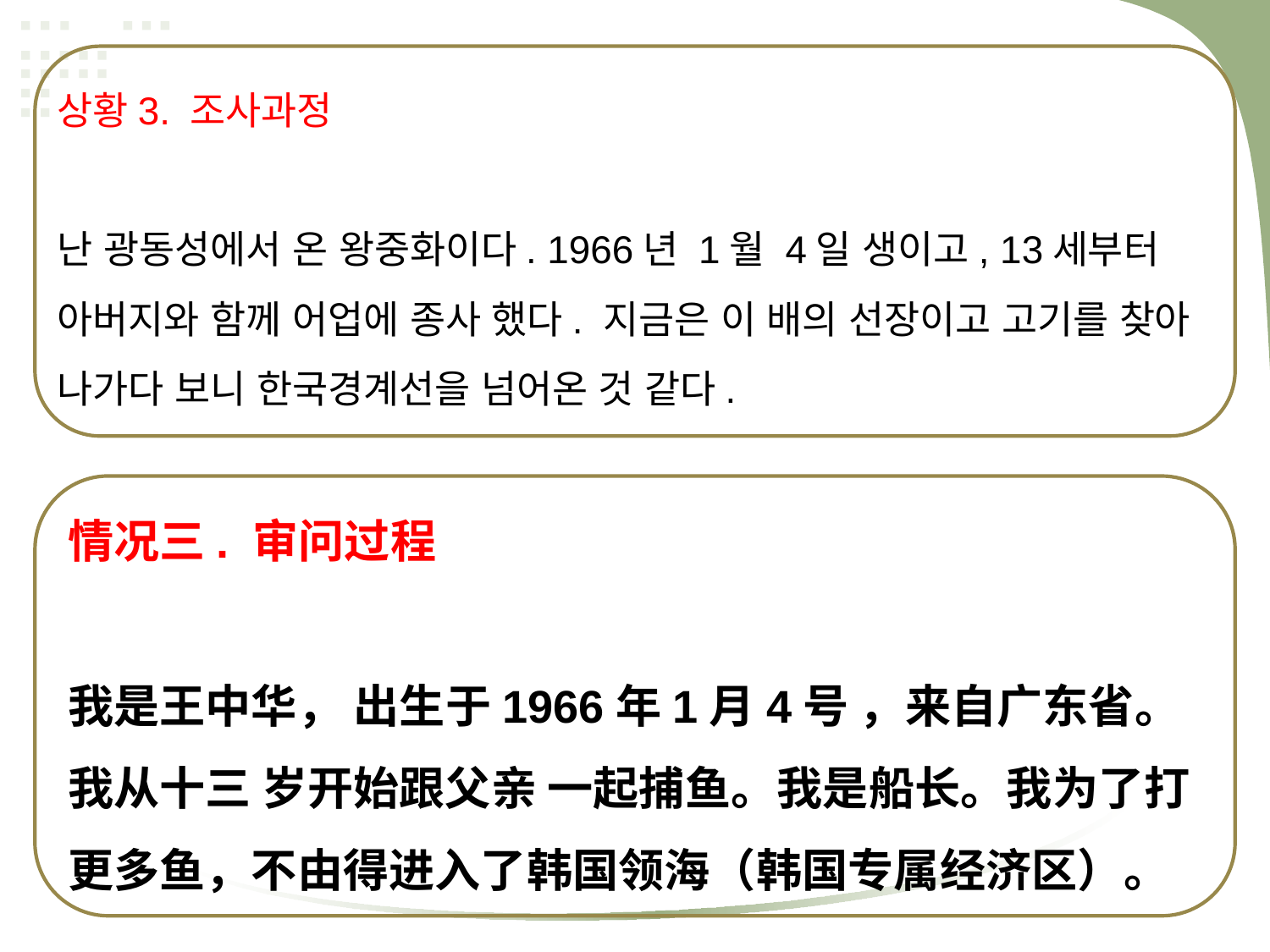

상황3. 조사과정

난 광동성에서 온 왕중화이다. 1966년 1월 4일 생이고, 13세부터 아버지와 함께 어업에 종사 했다. 지금은 이 배의 선장이고 고기를 찾아 나가다 보니 한국경계선을 넘어온 것 같다.

情况三. 审问过程

我是王中华， 出生于1966年1月4号 ，来自广东省。我从十三 岁开始跟父亲 一起捕鱼。我是船长。我为了打更多鱼，不由得进入了韩国领海（韩国专属经济区）。